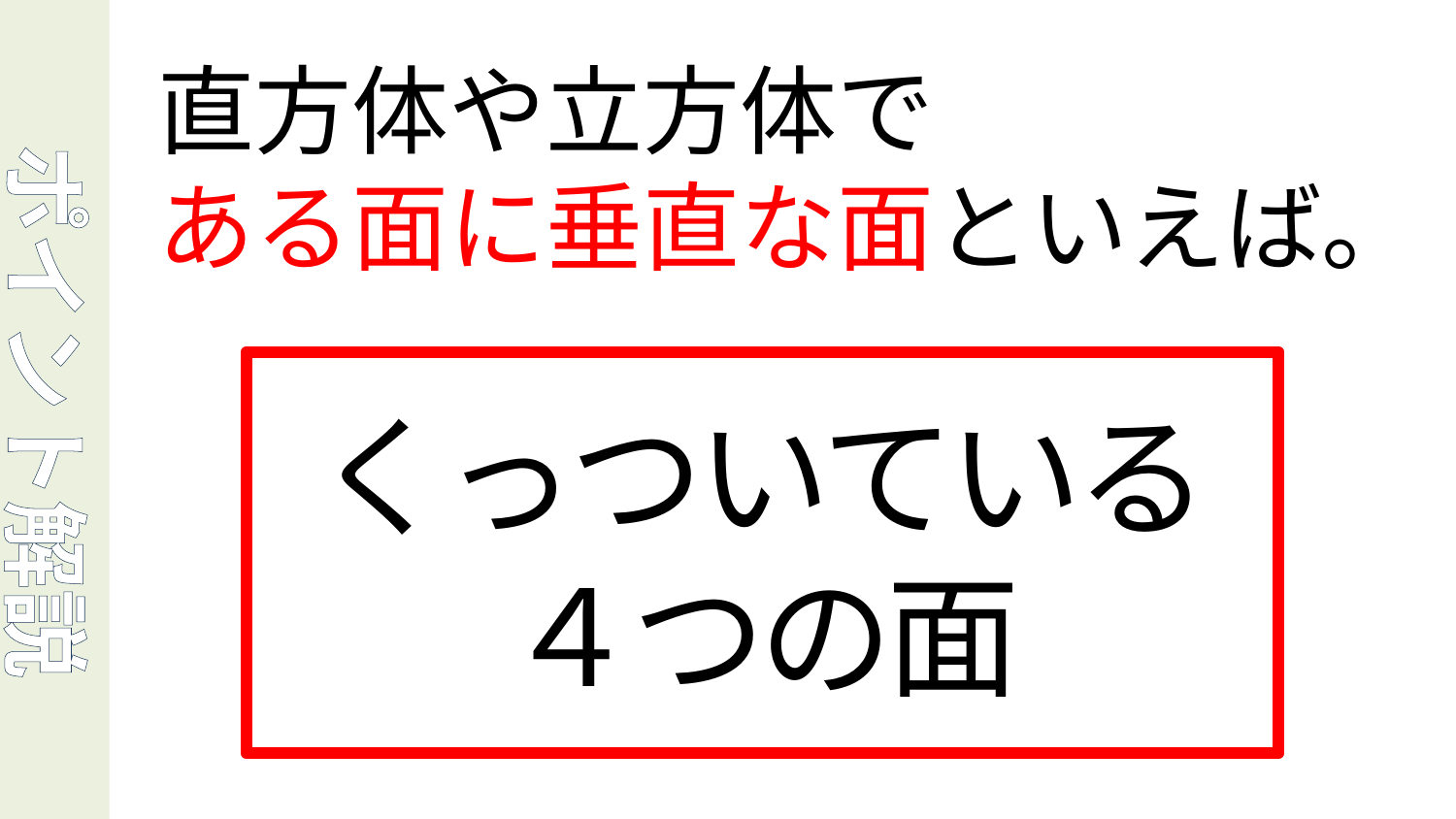

ポイント解説
直方体や立方体で
ある面に垂直な面といえば。
# くっついている ４つの面